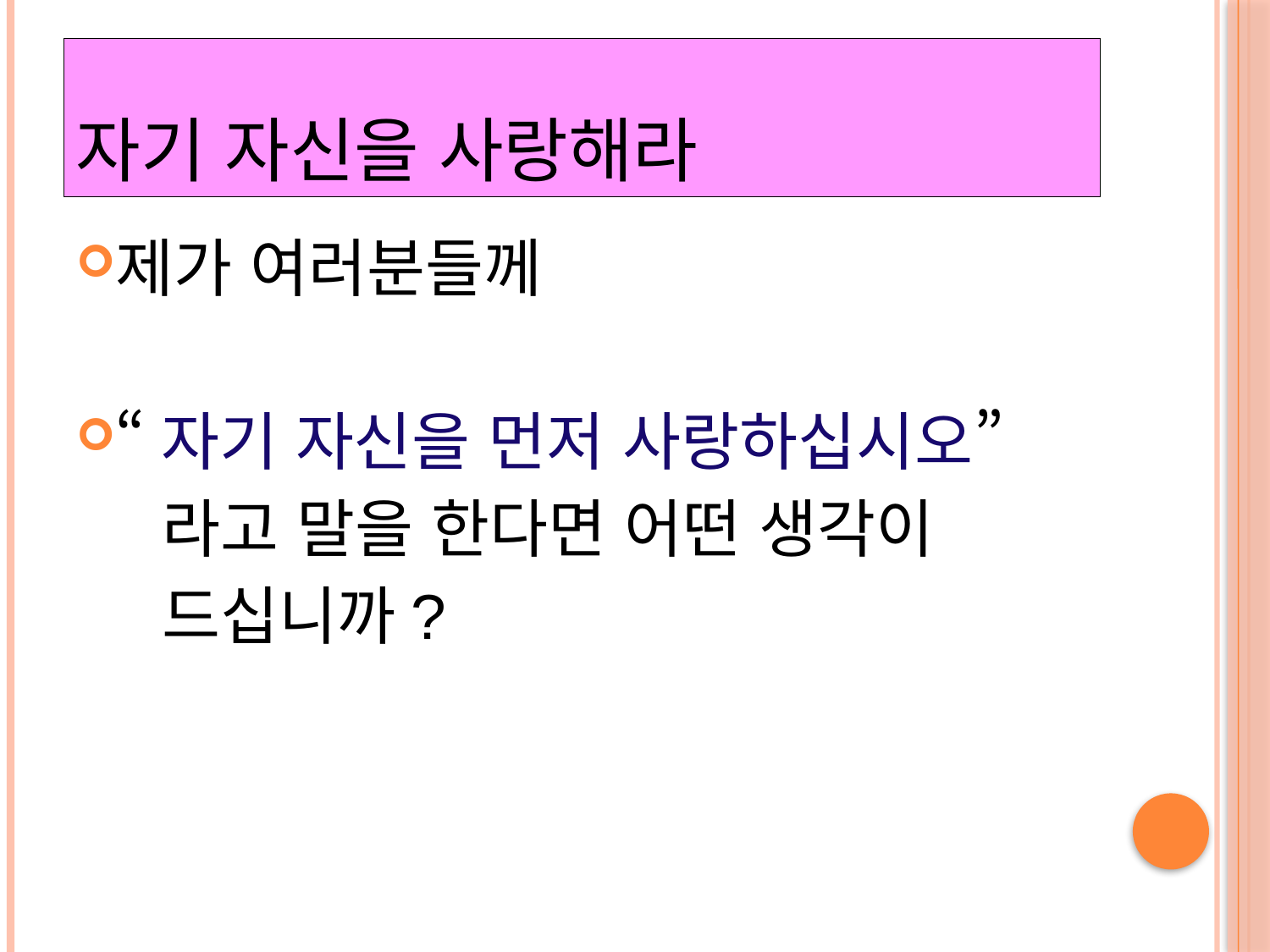

# 자기 자신을 사랑해라
제가 여러분들께

“자기 자신을 먼저 사랑하십시오”
    라고 말을 한다면 어떤 생각이
    드십니까?